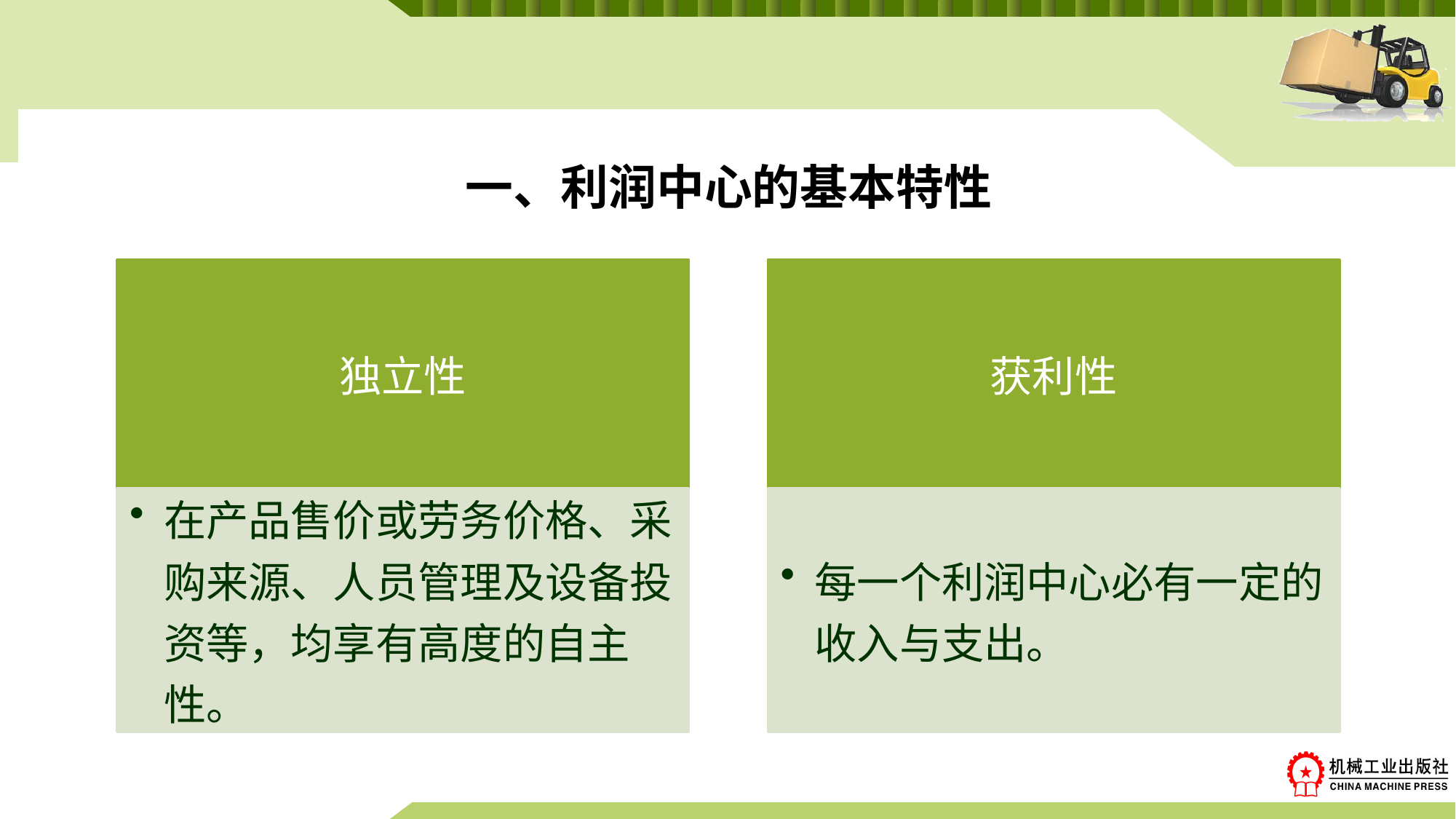

# 一、利润中心的基本特性
独立性
在产品售价或劳务价格、采购来源、人员管理及设备投资等，均享有高度的自主性。
获利性
每一个利润中心必有一定的收入与支出。